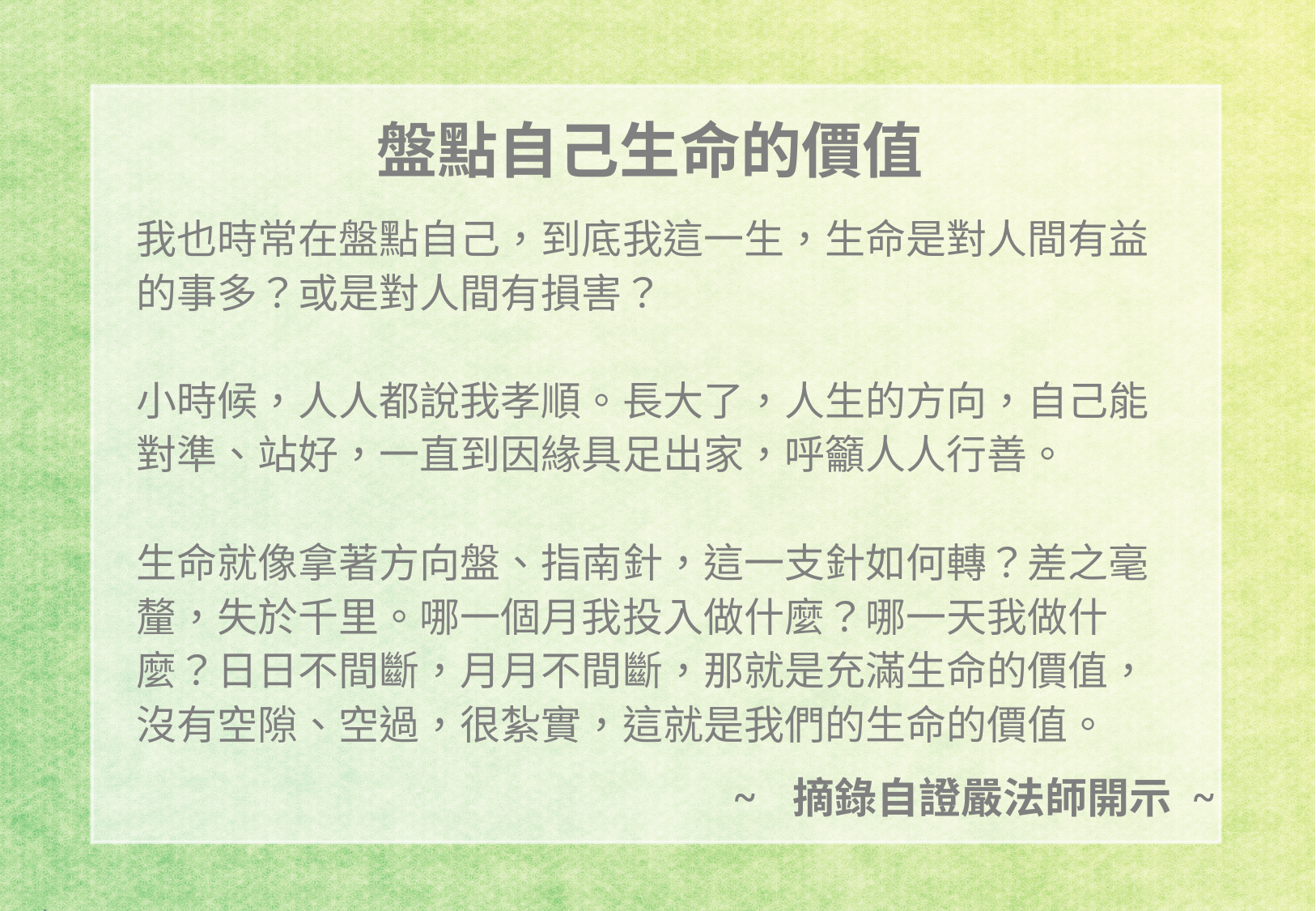

盤點自己生命的價值

.

我也時常在盤點自己，到底我這一生，生命是對人間有益的事多？或是對人間有損害？

小時候，人人都說我孝順。長大了，人生的方向，自己能對準、站好，一直到因緣具足出家，呼籲人人行善。

生命就像拿著方向盤、指南針，這一支針如何轉？差之毫釐，失於千里。哪一個月我投入做什麼？哪一天我做什麼？日日不間斷，月月不間斷，那就是充滿生命的價值，沒有空隙、空過，很紮實，這就是我們的生命的價值。
~ 摘錄自證嚴法師開示 ~